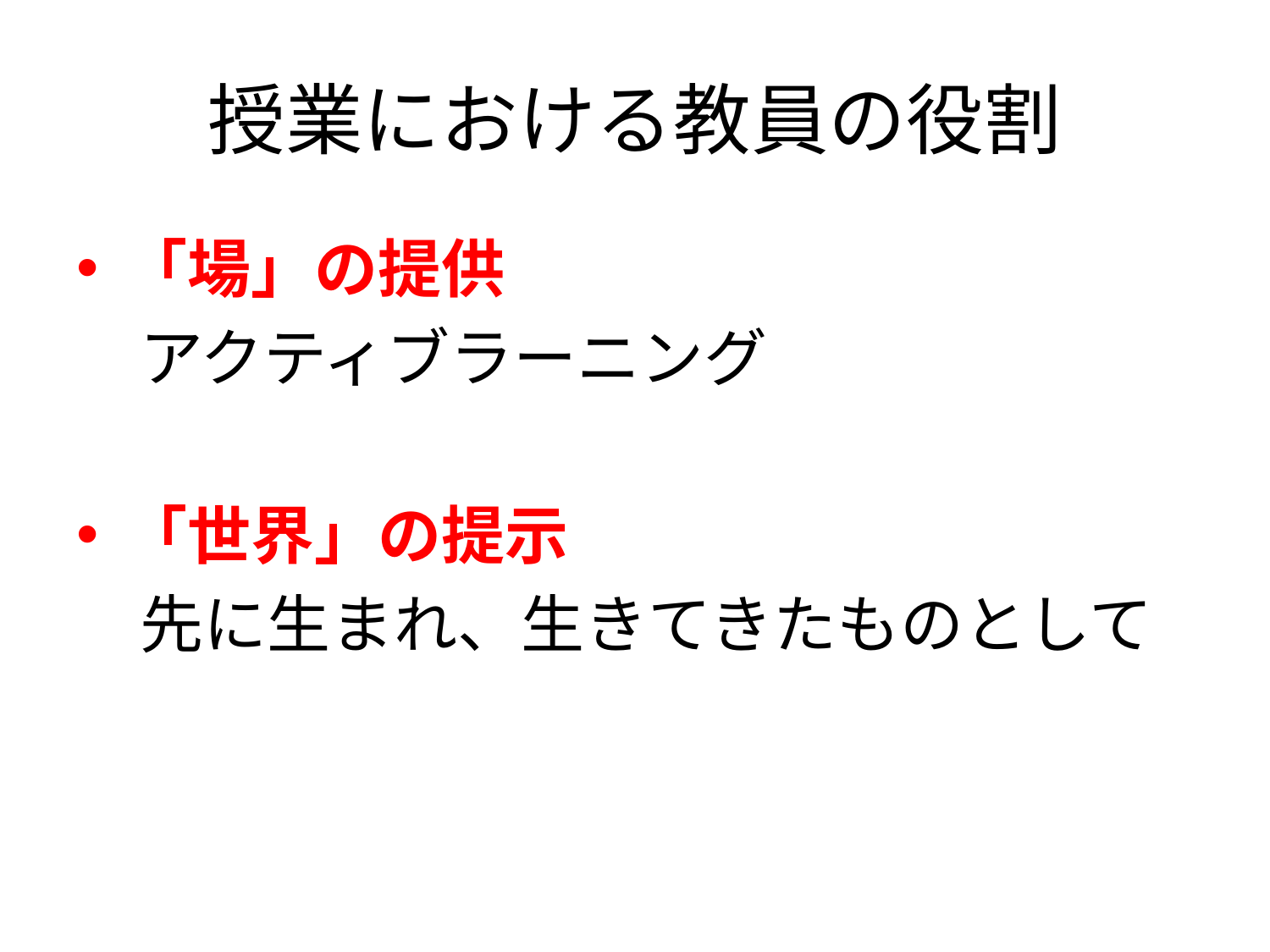

# 授業における教員の役割
「場」の提供
　アクティブラーニング

「世界」の提示
　先に生まれ、生きてきたものとして